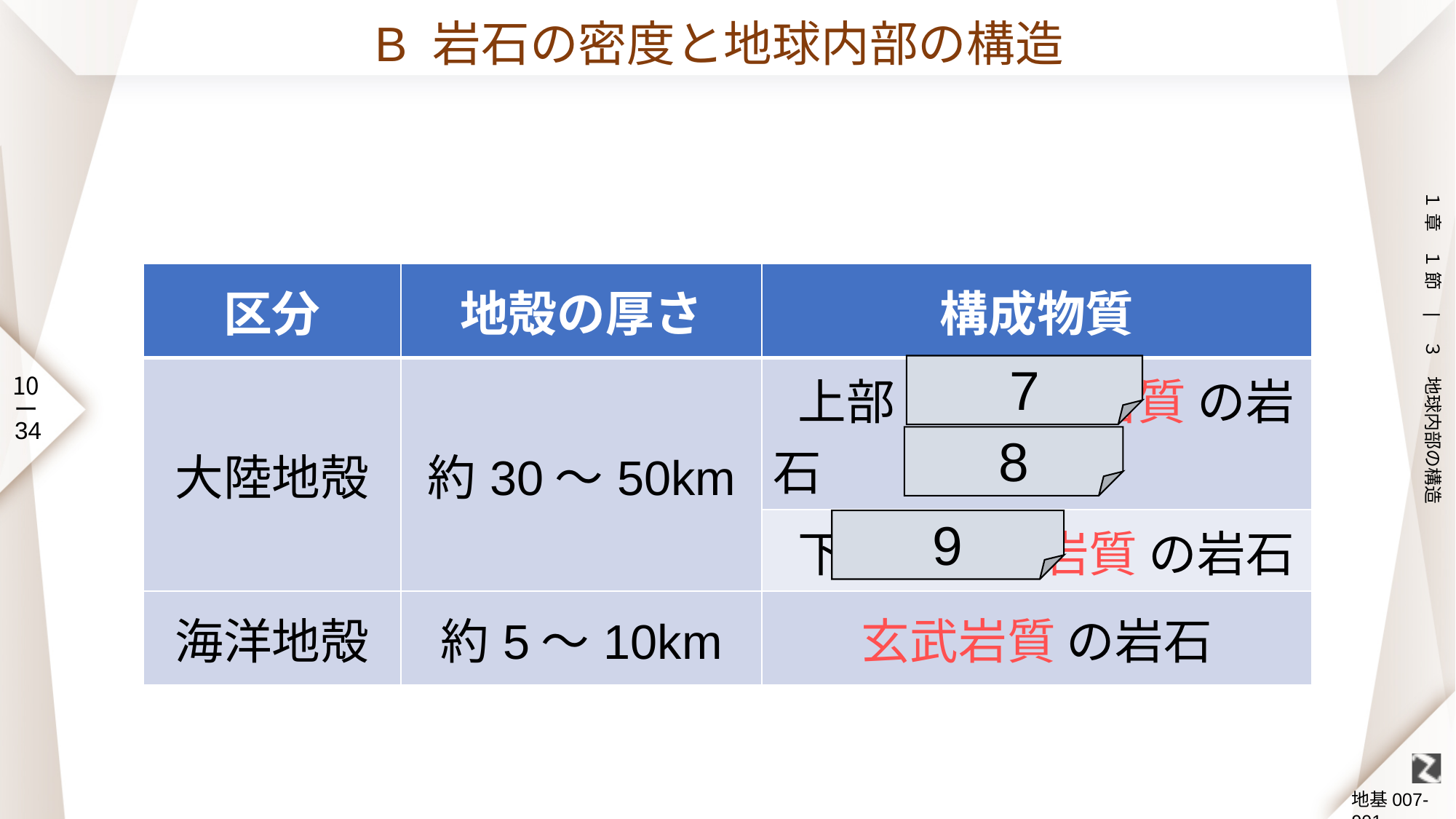

# B 岩石の密度と地球内部の構造
| 区分 | 地殻の厚さ | 構成物質 |
| --- | --- | --- |
| 大陸地殻 | 約30～50km | 上部　花こう岩質 の岩石 |
|  |  | 下部　玄武岩質 の岩石 |
| 海洋地殻 | 約5～10km | 玄武岩質 の岩石 |
7
8
9